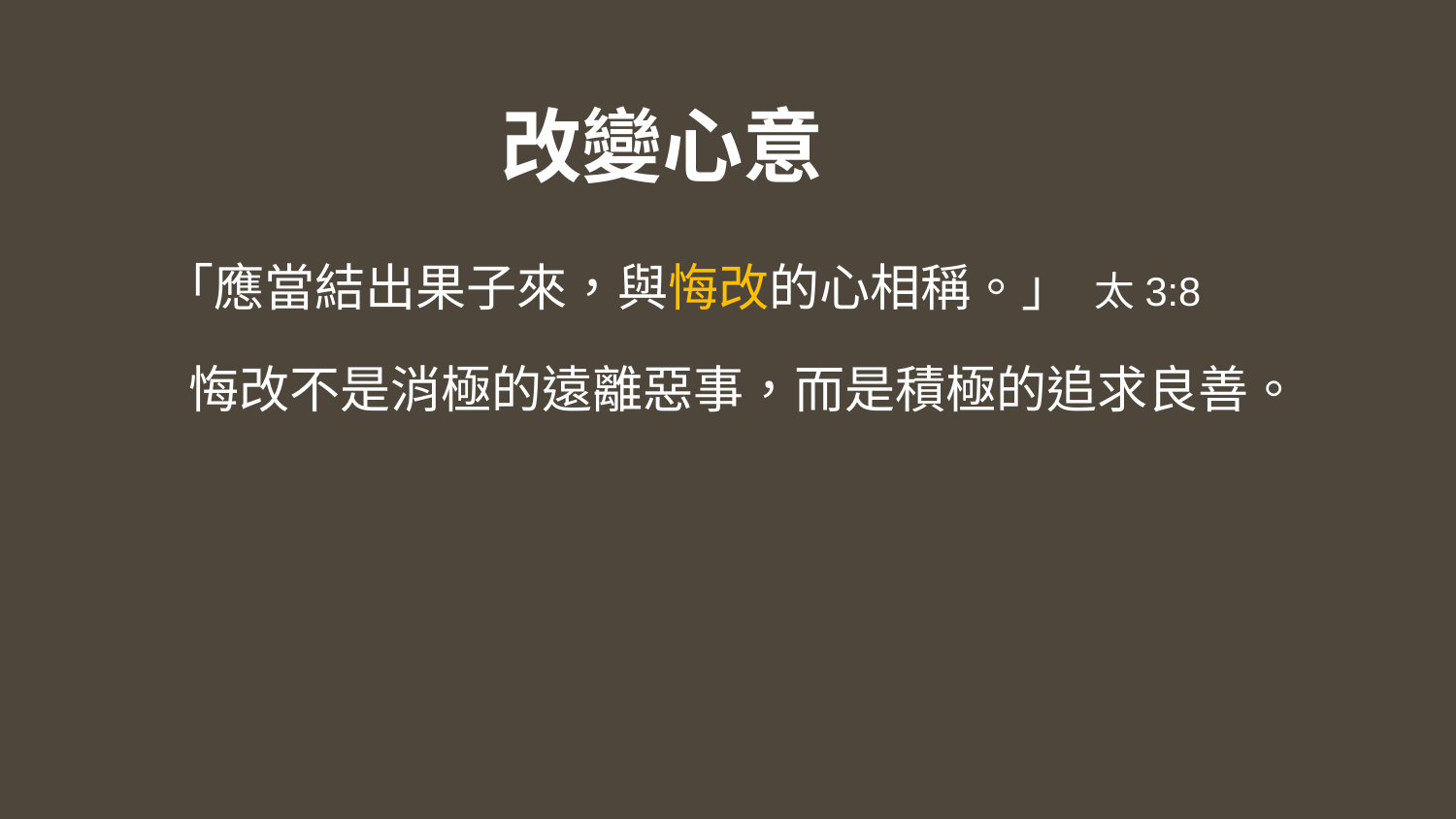

改變心意
「應當結出果子來，與悔改的心相稱。」  太3:8
悔改不是消極的遠離惡事，而是積極的追求良善。